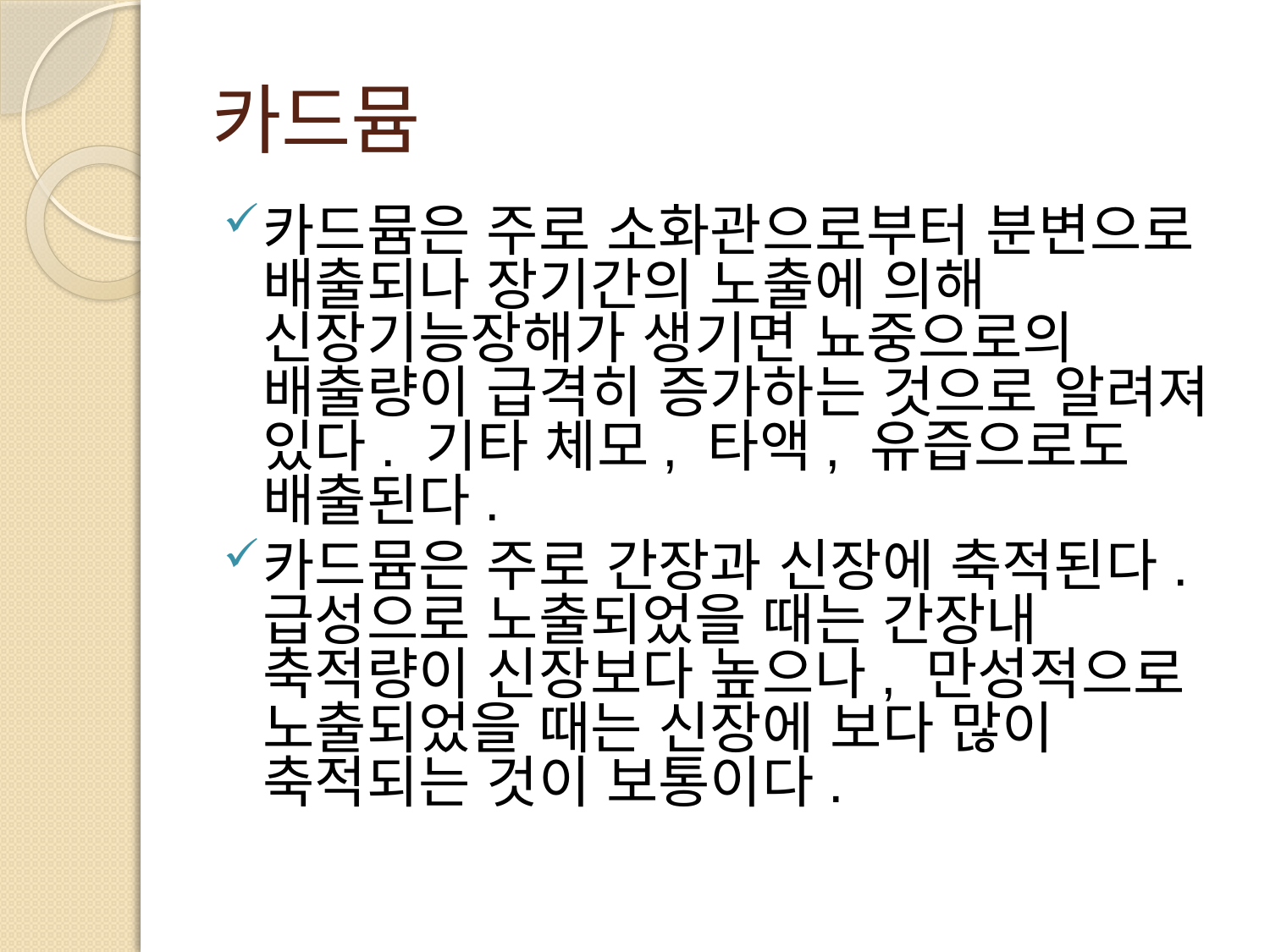

# 카드뮴
카드뮴은 주로 소화관으로부터 분변으로 배출되나 장기간의 노출에 의해 신장기능장해가 생기면 뇨중으로의 배출량이 급격히 증가하는 것으로 알려져 있다. 기타 체모, 타액, 유즙으로도 배출된다.
카드뮴은 주로 간장과 신장에 축적된다. 급성으로 노출되었을 때는 간장내 축적량이 신장보다 높으나, 만성적으로 노출되었을 때는 신장에 보다 많이 축적되는 것이 보통이다.